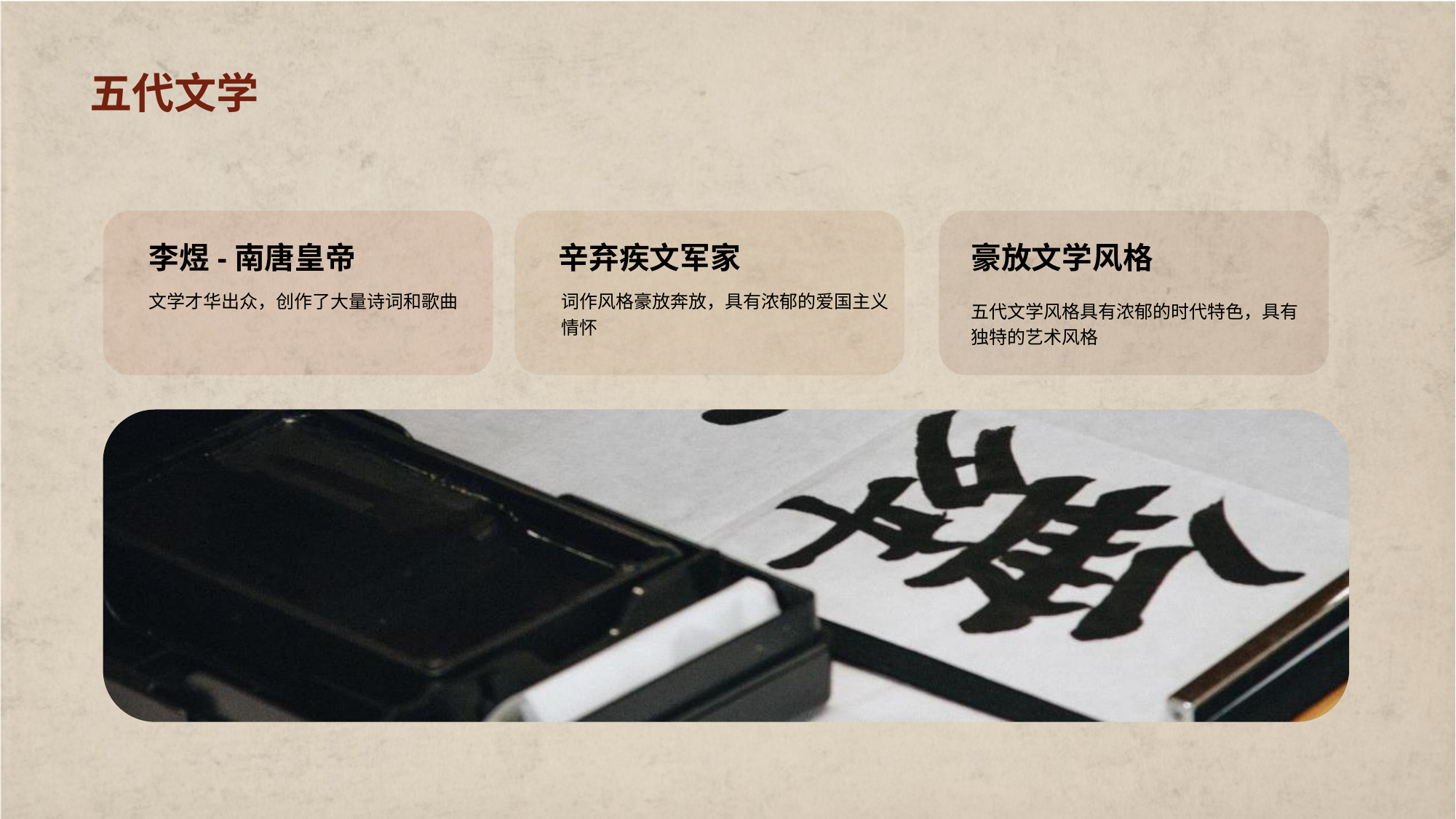

# 五代文学

李煜-南唐皇帝
文学才华出众，创作了大量诗词和歌曲

豪放文学风格
五代文学风格具有浓郁的时代特色，具有独特的艺术风格

辛弃疾文军家
词作风格豪放奔放，具有浓郁的爱国主义情怀